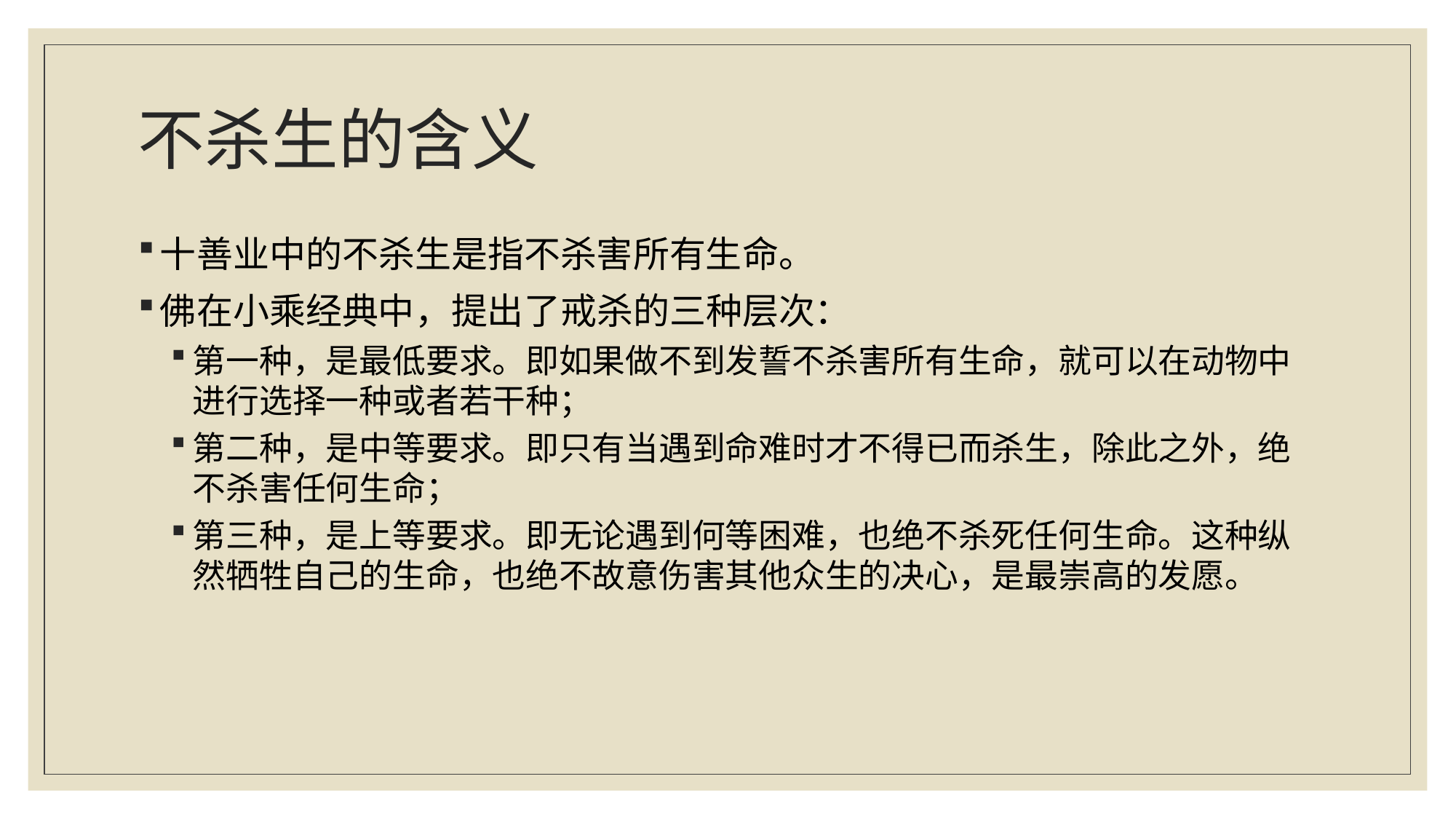

# 不杀生的含义
十善业中的不杀生是指不杀害所有生命。
佛在小乘经典中，提出了戒杀的三种层次：
第一种，是最低要求。即如果做不到发誓不杀害所有生命，就可以在动物中进行选择一种或者若干种；
第二种，是中等要求。即只有当遇到命难时才不得已而杀生，除此之外，绝不杀害任何生命；
第三种，是上等要求。即无论遇到何等困难，也绝不杀死任何生命。这种纵然牺牲自己的生命，也绝不故意伤害其他众生的决心，是最崇高的发愿。